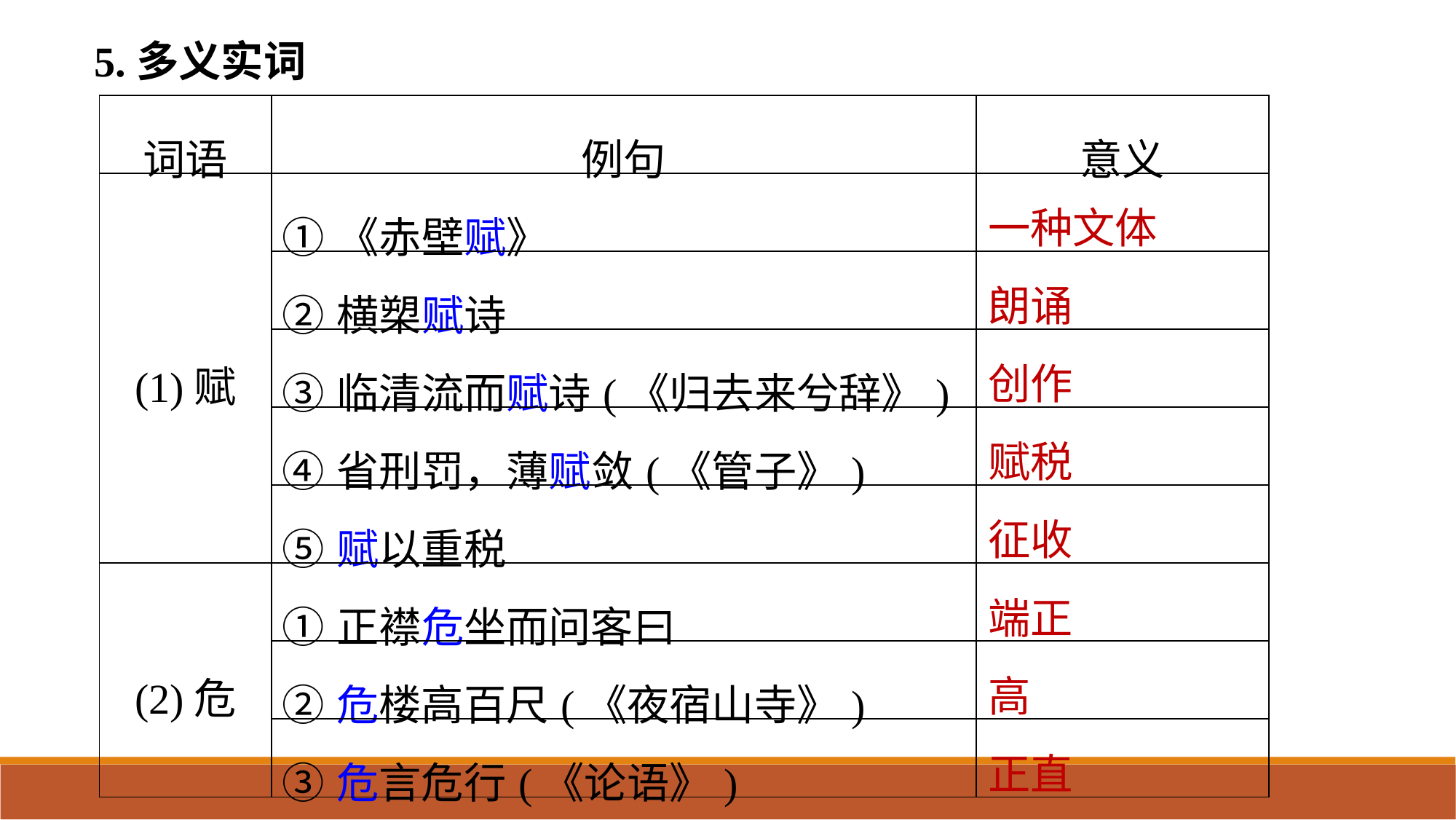

5.多义实词
| 词语 | 例句 | 意义 |
| --- | --- | --- |
| (1)赋 | ①《赤壁赋》 |  |
|  | ②横槊赋诗 |  |
|  | ③临清流而赋诗(《归去来兮辞》) |  |
|  | ④省刑罚，薄赋敛(《管子》) |  |
|  | ⑤赋以重税 |  |
| (2)危 | ①正襟危坐而问客曰 |  |
|  | ②危楼高百尺(《夜宿山寺》) |  |
|  | ③危言危行(《论语》) |  |
一种文体
朗诵
创作
赋税
征收
端正
高
正直